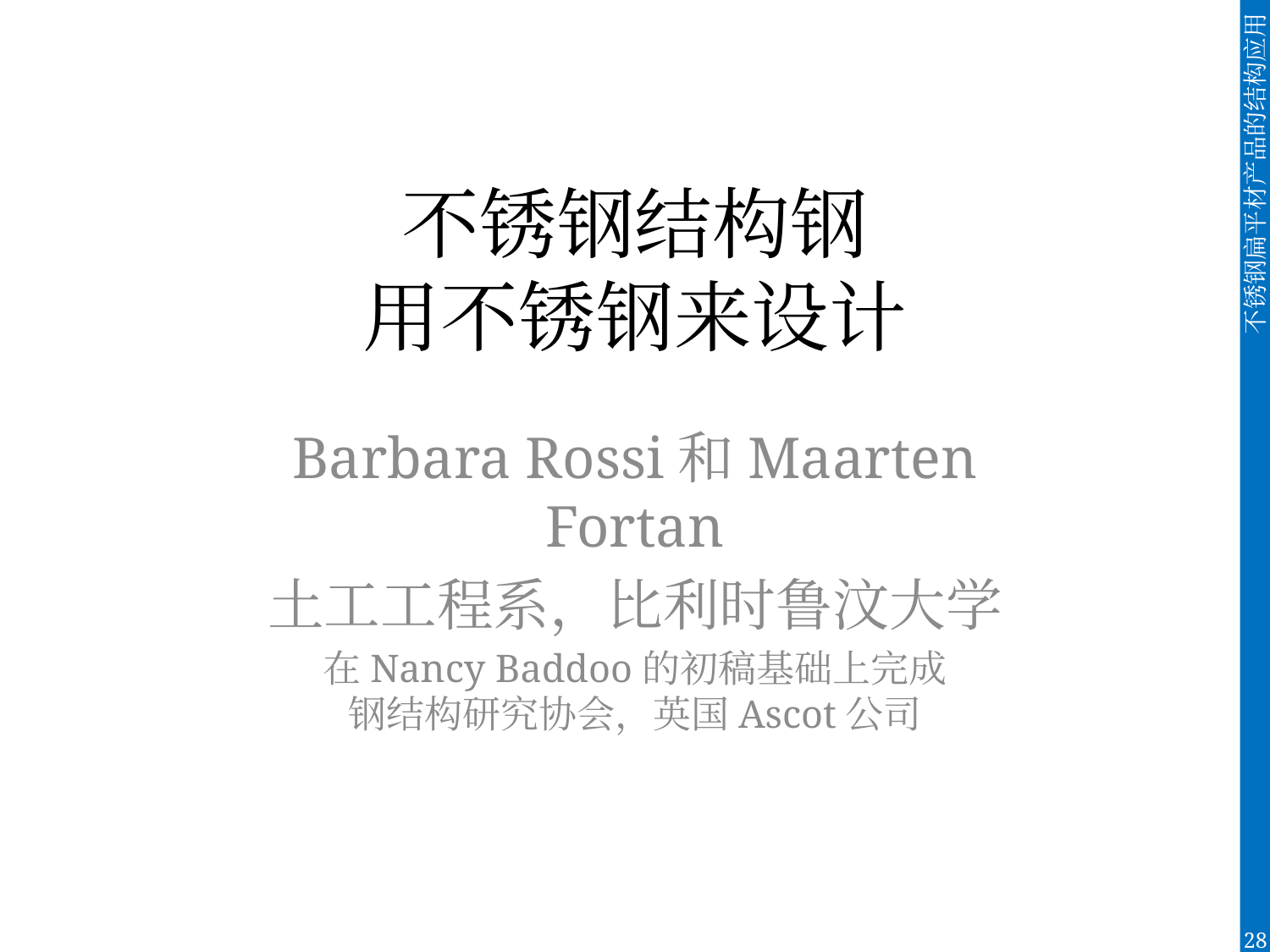

# 不锈钢结构钢 用不锈钢来设计
Barbara Rossi和Maarten Fortan
土工工程系，比利时鲁汶大学
在Nancy Baddoo的初稿基础上完成
钢结构研究协会，英国Ascot公司

28